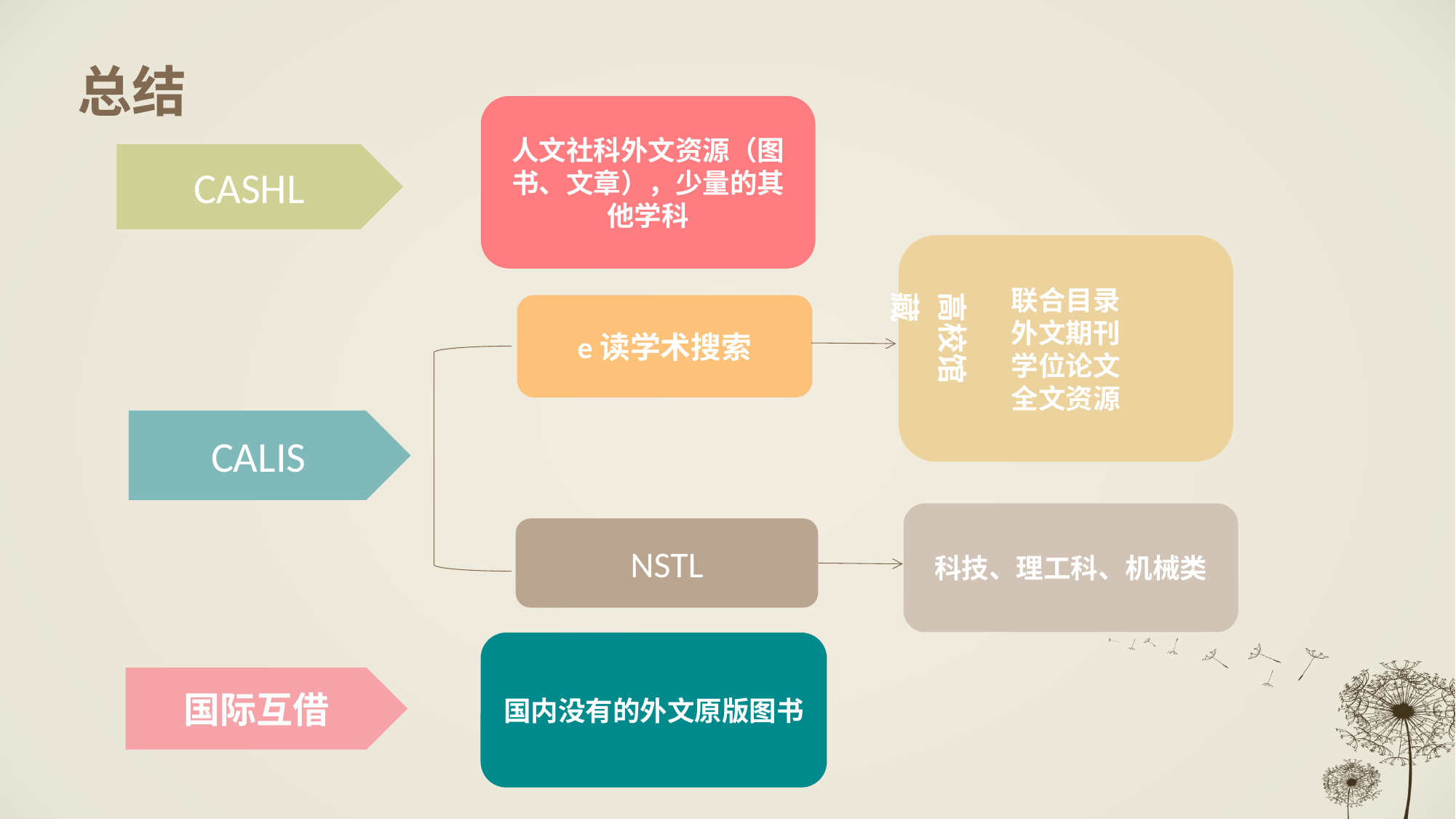

# 总结
人文社科外文资源（图书、文章），少量的其他学科
CASHL
联合目录
外文期刊
学位论文
全文资源
高校馆藏
e读学术搜索

CALIS
科技、理工科、机械类
NSTL
国内没有的外文原版图书
国际互借